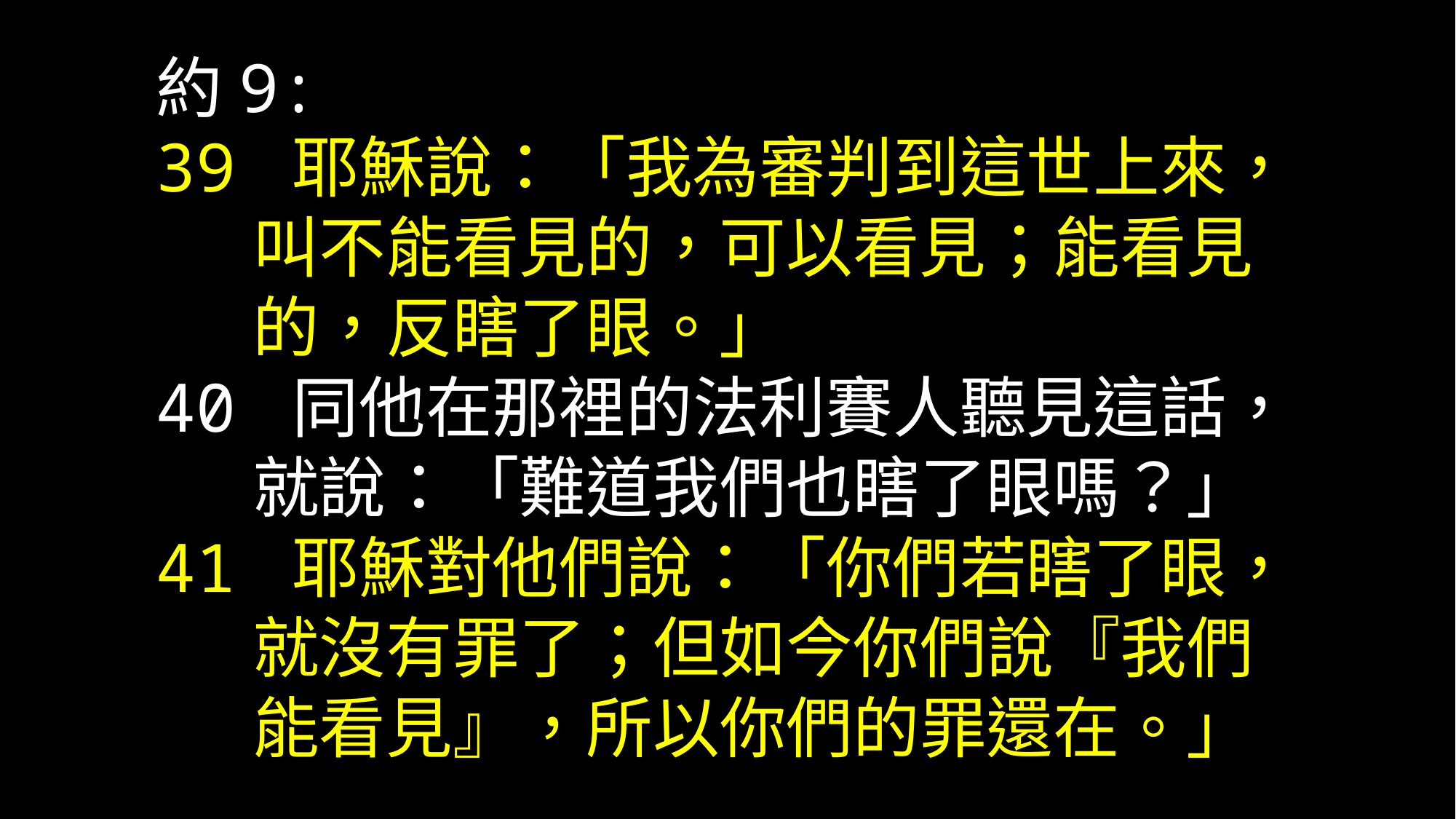

約9:
39 耶穌說：「我為審判到這世上來，叫不能看見的，可以看見；能看見的，反瞎了眼。」
40 同他在那裡的法利賽人聽見這話， 就說：「難道我們也瞎了眼嗎？」
41 耶穌對他們說：「你們若瞎了眼， 就沒有罪了；但如今你們說『我們能看見』，所以你們的罪還在。」